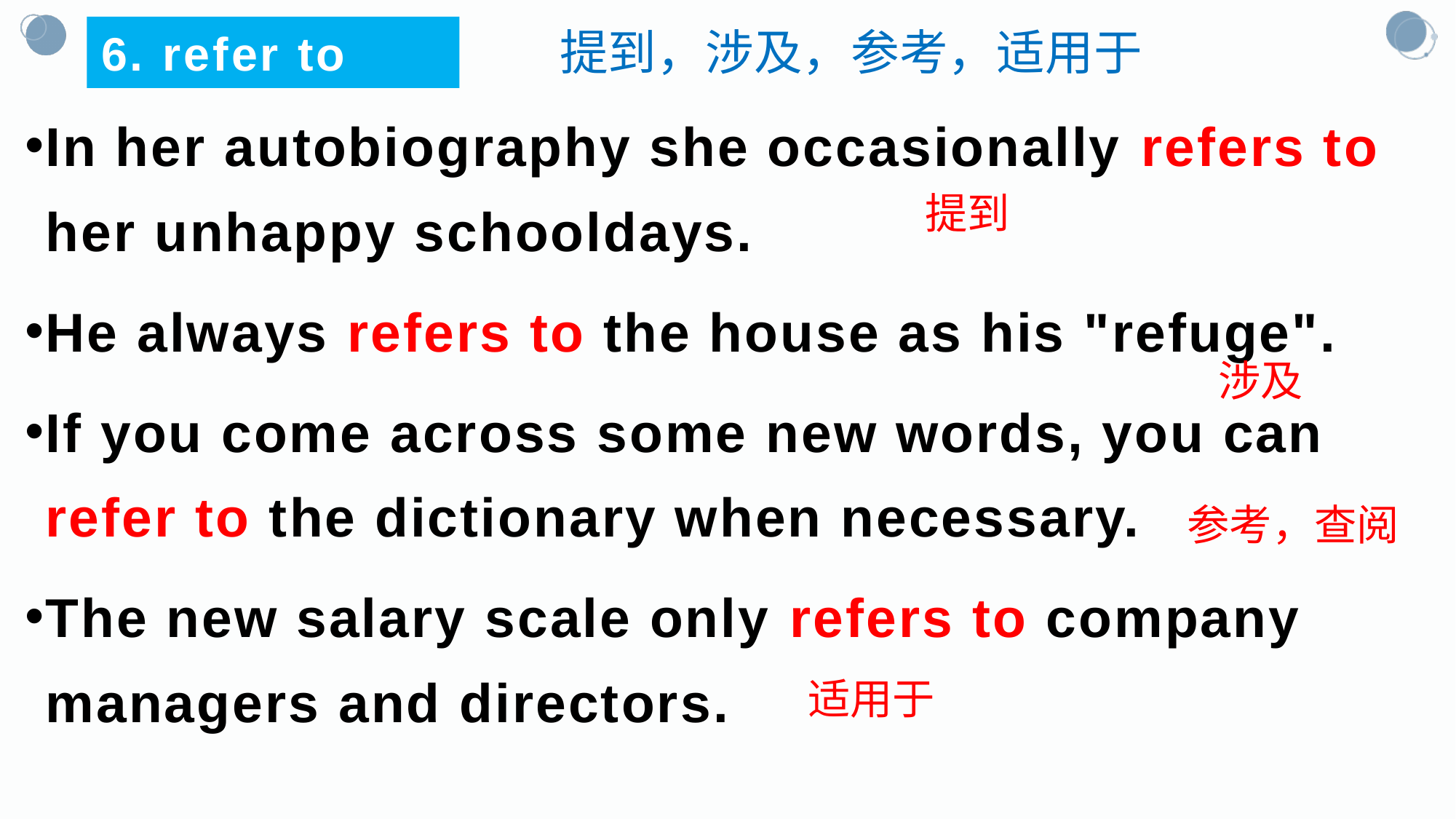

提到，涉及，参考，适用于
6. refer to
In her autobiography she occasionally refers to her unhappy schooldays.
He always refers to the house as his "refuge".
If you come across some new words, you can refer to the dictionary when necessary.
The new salary scale only refers to company managers and directors.
提到
涉及
参考，查阅
适用于